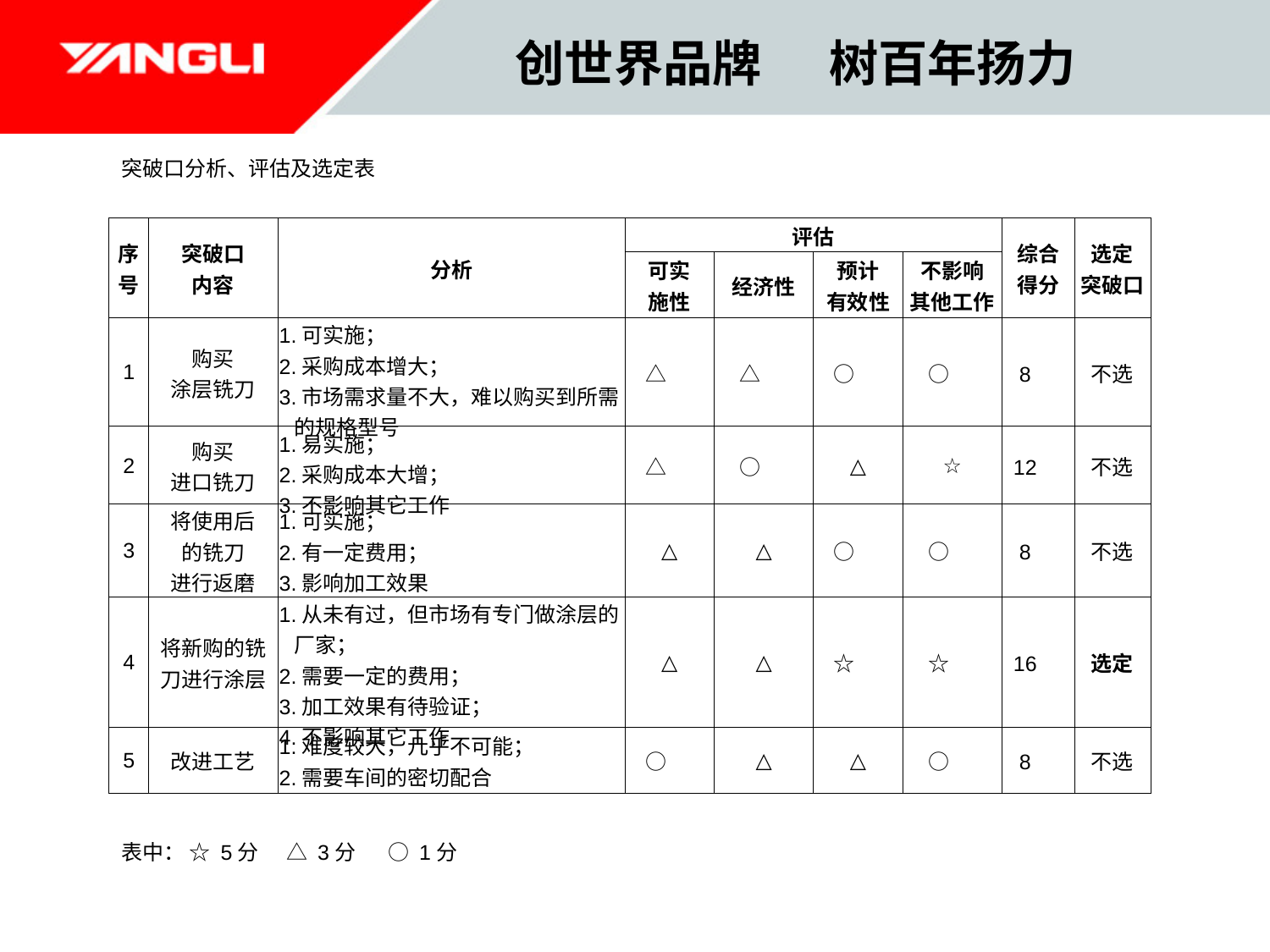

创世界品牌      树百年扬力
突破口分析、评估及选定表

| 序号 | 突破口 内容 | 分析 | 评估 |  |  |  | 综合 得分 | 选定 突破口 |
| --- | --- | --- | --- | --- | --- | --- | --- | --- |
|  |  |  | 可实 施性 | 经济性 | 预计 有效性 | 不影响 其他工作 |  |  |
| 1 | 购买 涂层铣刀 | 1.可实施； 2.采购成本增大； 3.市场需求量不大，难以购买到所需 的规格型号 | △ | △ | ○ | ○ | 8 | 不选 |
| 2 | 购买 进口铣刀 | 1.易实施； 2.采购成本大增； 3.不影响其它工作 | △ | ○ | △ | ☆ | 12 | 不选 |
| 3 | 将使用后 的铣刀 进行返磨 | 1.可实施； 2.有一定费用； 3.影响加工效果 | △ | △ | ○ | ○ | 8 | 不选 |
| 4 | 将新购的铣刀进行涂层 | 1.从未有过，但市场有专门做涂层的 厂家； 2.需要一定的费用； 3.加工效果有待验证； 4.不影响其它工作 | △ | △ | ☆ | ☆ | 16 | 选定 |
| 5 | 改进工艺 | 1.难度较大，几乎不可能； 2.需要车间的密切配合 | ○ | △ | △ | ○ | 8 | 不选 |
表中： ☆ 5分      △ 3分       ○ 1分